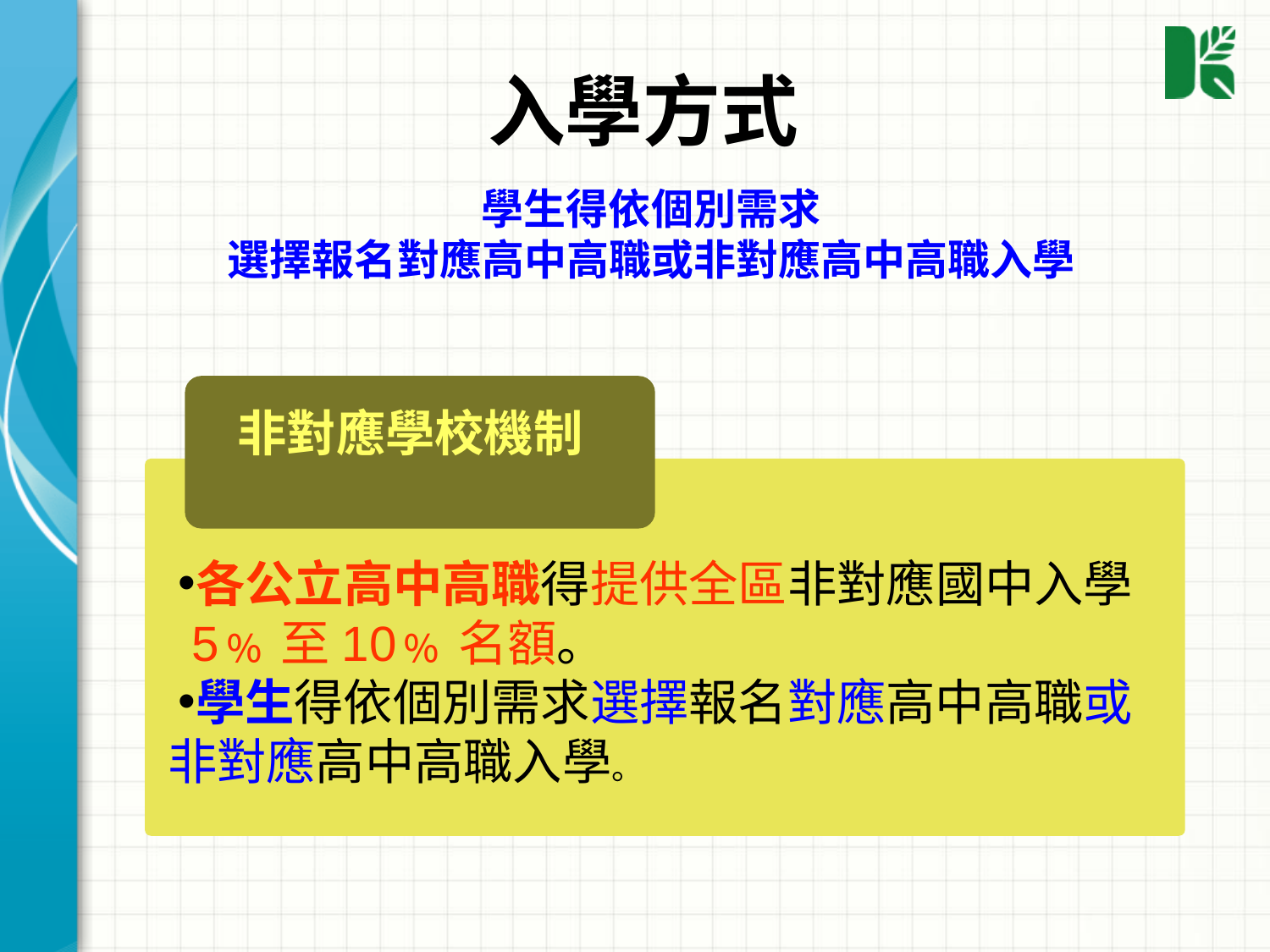

入學方式
學生得依個別需求
選擇報名對應高中高職或非對應高中高職入學

非對應學校機制
各公立高中高職得提供全區非對應國中入學
 5﹪至10﹪名額。
學生得依個別需求選擇報名對應高中高職或非對應高中高職入學。